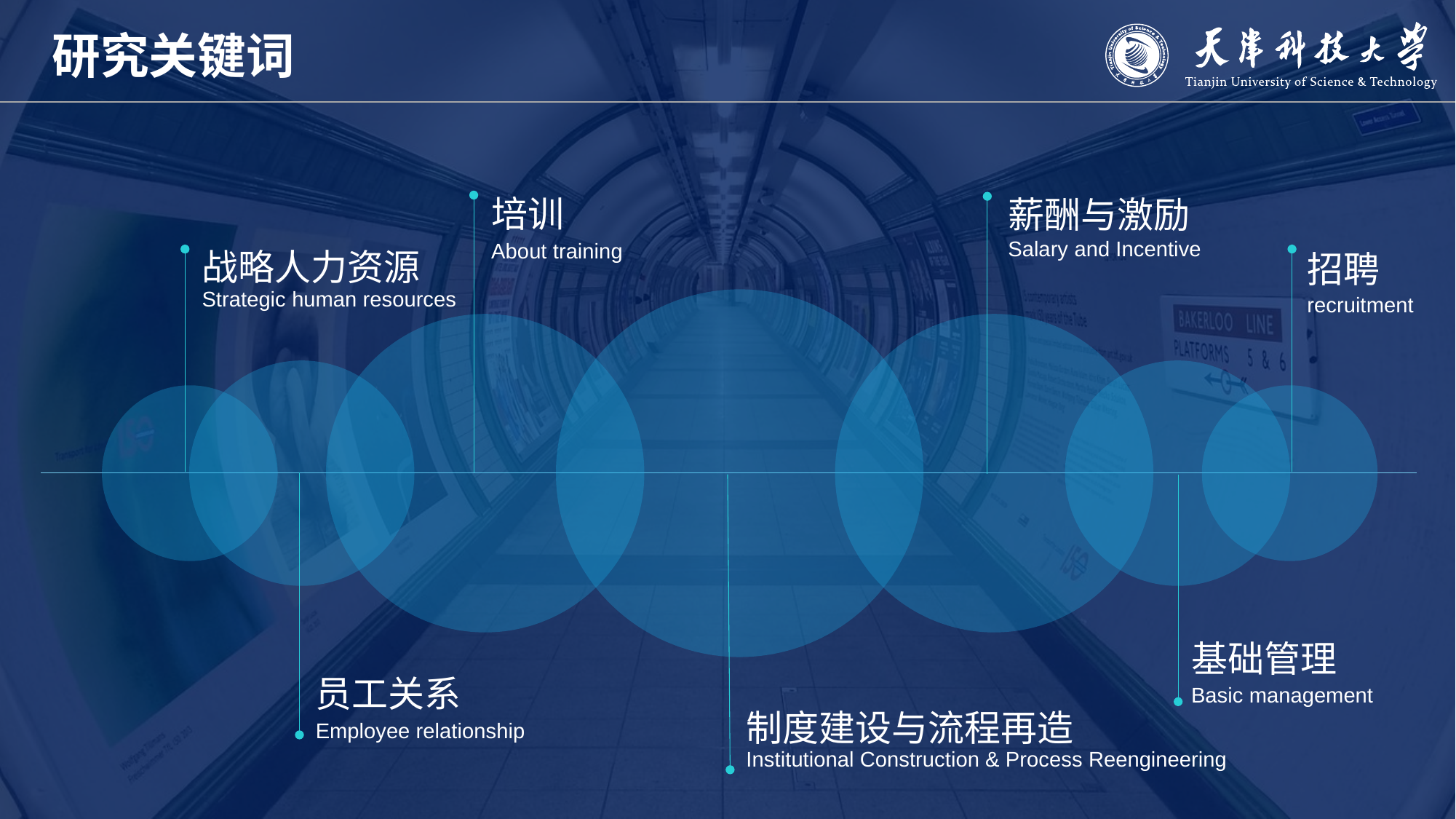

研究关键词

培训
薪酬与激励
Salary and Incentive
About training
战略人力资源
招聘
Strategic human resources
recruitment

基础管理
员工关系
Basic management
制度建设与流程再造
Employee relationship
Institutional Construction & Process Reengineering